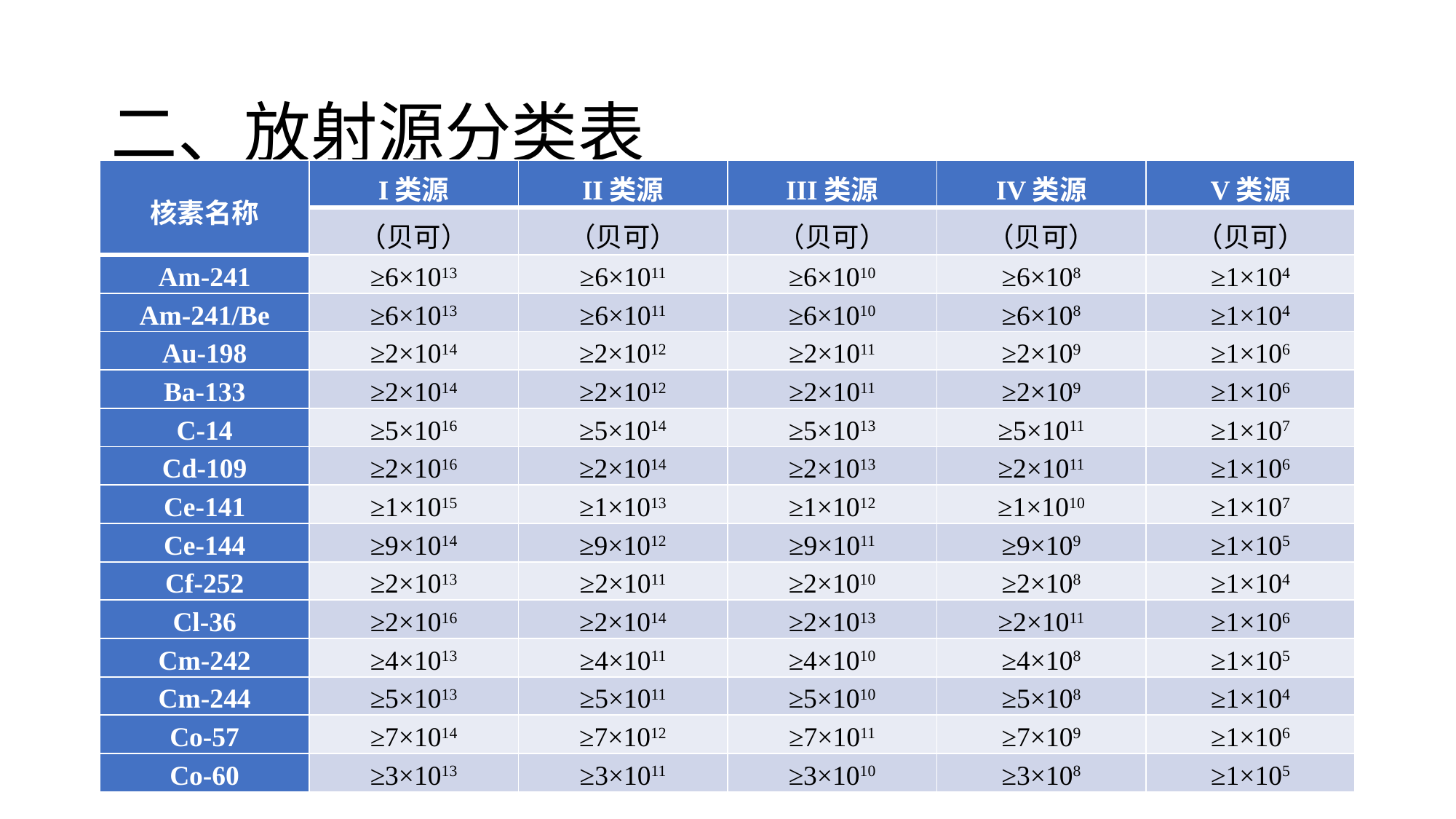

# 二、放射源分类表
| 核素名称 | I类源 | II类源 | III类源 | IV类源 | V类源 |
| --- | --- | --- | --- | --- | --- |
|  | （贝可） | （贝可） | （贝可） | （贝可） | （贝可） |
| Am-241 | ≥6×1013 | ≥6×1011 | ≥6×1010 | ≥6×108 | ≥1×104 |
| Am-241/Be | ≥6×1013 | ≥6×1011 | ≥6×1010 | ≥6×108 | ≥1×104 |
| Au-198 | ≥2×1014 | ≥2×1012 | ≥2×1011 | ≥2×109 | ≥1×106 |
| Ba-133 | ≥2×1014 | ≥2×1012 | ≥2×1011 | ≥2×109 | ≥1×106 |
| C-14 | ≥5×1016 | ≥5×1014 | ≥5×1013 | ≥5×1011 | ≥1×107 |
| Cd-109 | ≥2×1016 | ≥2×1014 | ≥2×1013 | ≥2×1011 | ≥1×106 |
| Ce-141 | ≥1×1015 | ≥1×1013 | ≥1×1012 | ≥1×1010 | ≥1×107 |
| Ce-144 | ≥9×1014 | ≥9×1012 | ≥9×1011 | ≥9×109 | ≥1×105 |
| Cf-252 | ≥2×1013 | ≥2×1011 | ≥2×1010 | ≥2×108 | ≥1×104 |
| Cl-36 | ≥2×1016 | ≥2×1014 | ≥2×1013 | ≥2×1011 | ≥1×106 |
| Cm-242 | ≥4×1013 | ≥4×1011 | ≥4×1010 | ≥4×108 | ≥1×105 |
| Cm-244 | ≥5×1013 | ≥5×1011 | ≥5×1010 | ≥5×108 | ≥1×104 |
| Co-57 | ≥7×1014 | ≥7×1012 | ≥7×1011 | ≥7×109 | ≥1×106 |
| Co-60 | ≥3×1013 | ≥3×1011 | ≥3×1010 | ≥3×108 | ≥1×105 |